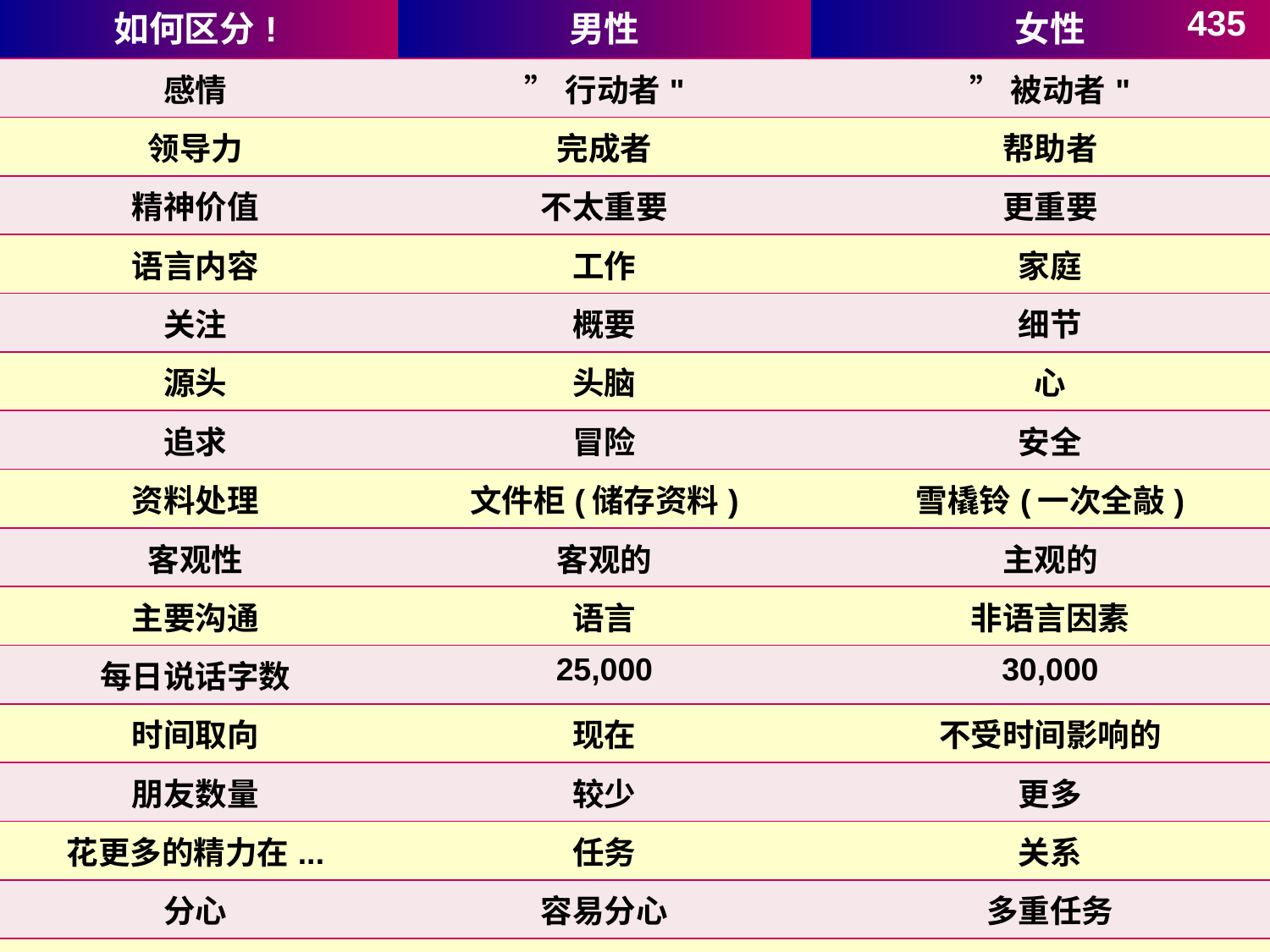

# Communication Differences Between the Sexes
| 如何区分! | 男性 | 女性 |
| --- | --- | --- |
| 感情 | ”行动者" | ”被动者" |
| 领导力 | 完成者 | 帮助者 |
| 精神价值 | 不太重要 | 更重要 |
| 语言内容 | 工作 | 家庭 |
| 关注 | 概要 | 细节 |
| 源头 | 头脑 | 心 |
| 追求 | 冒险 | 安全 |
| 资料处理 | 文件柜(储存资料) | 雪橇铃(一次全敲) |
| 客观性 | 客观的 | 主观的 |
| 主要沟通 | 语言 | 非语言因素 |
| 每日说话字数 | 25,000 | 30,000 |
| 时间取向 | 现在 | 不受时间影响的 |
| 朋友数量 | 较少 | 更多 |
| 花更多的精力在... | 任务 | 关系 |
| 分心 | 容易分心 | 多重任务 |
| 压抑感 | 沉默的 | 表达的 |
| 沟通焦点 | 定向的 | 多方面的 |
| 沟通风格 | 直接的/坦率 | 间接的/机智 |
435